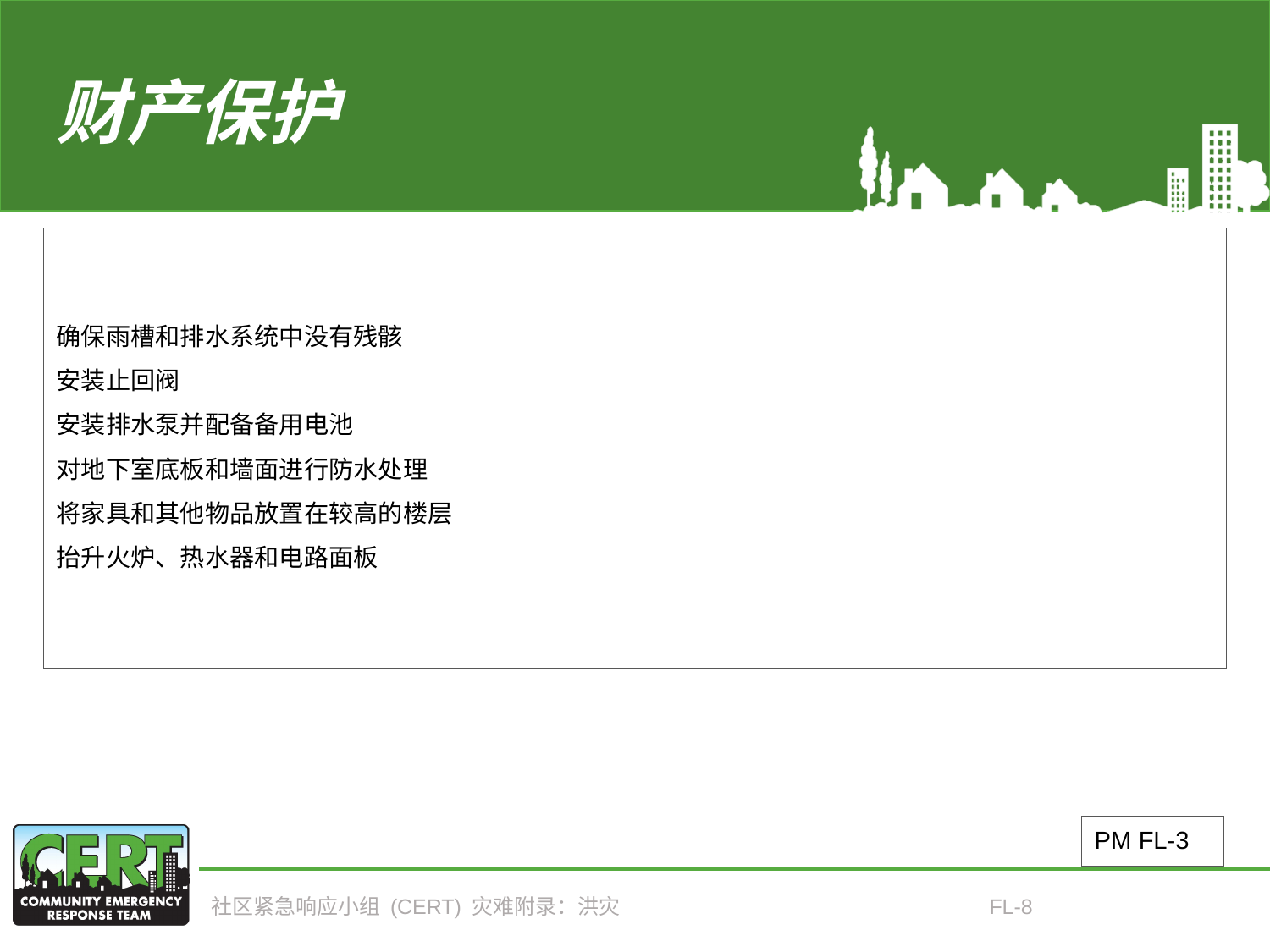

# 财产保护
确保雨槽和排水系统中没有残骸
安装止回阀
安装排水泵并配备备用电池
对地下室底板和墙面进行防水处理
将家具和其他物品放置在较高的楼层
抬升火炉、热水器和电路面板
PM FL-3
社区紧急响应小组 (CERT) 灾难附录：洪灾
FL-8